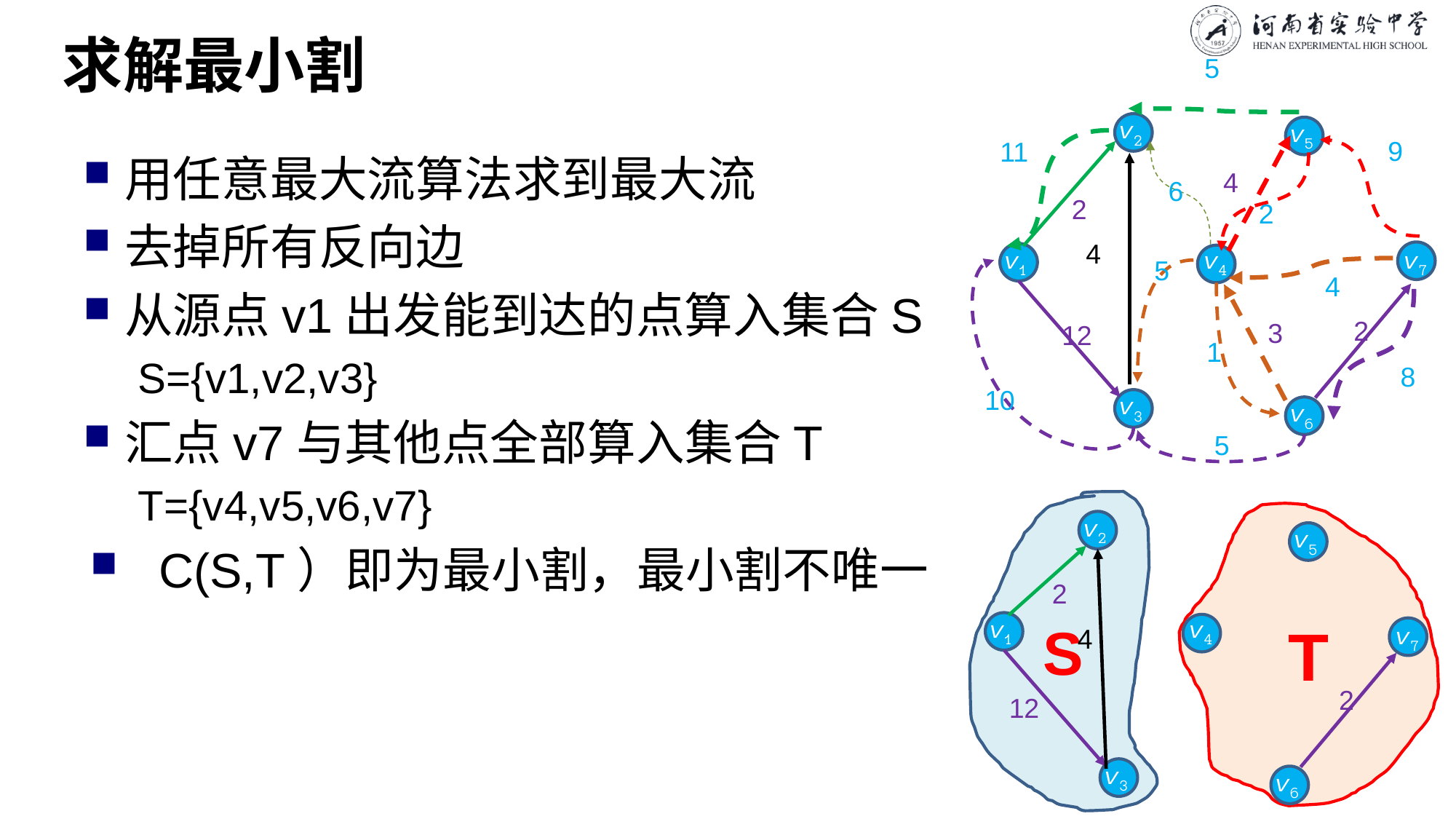

# 求解最小割
5
v2
v5

9
11
用任意最大流算法求到最大流
去掉所有反向边
从源点v1出发能到达的点算入集合S
S={v1,v2,v3}
汇点v7与其他点全部算入集合T
T={v4,v5,v6,v7}
C(S,T）即为最小割，最小割不唯一
4
6
2
2
4
v1
v4
v7

5
4
2
3
12
1
8
10
v3

v6

5
S
T
v2

v5

2
v1
v4
v7

4

2
12
v3

v6